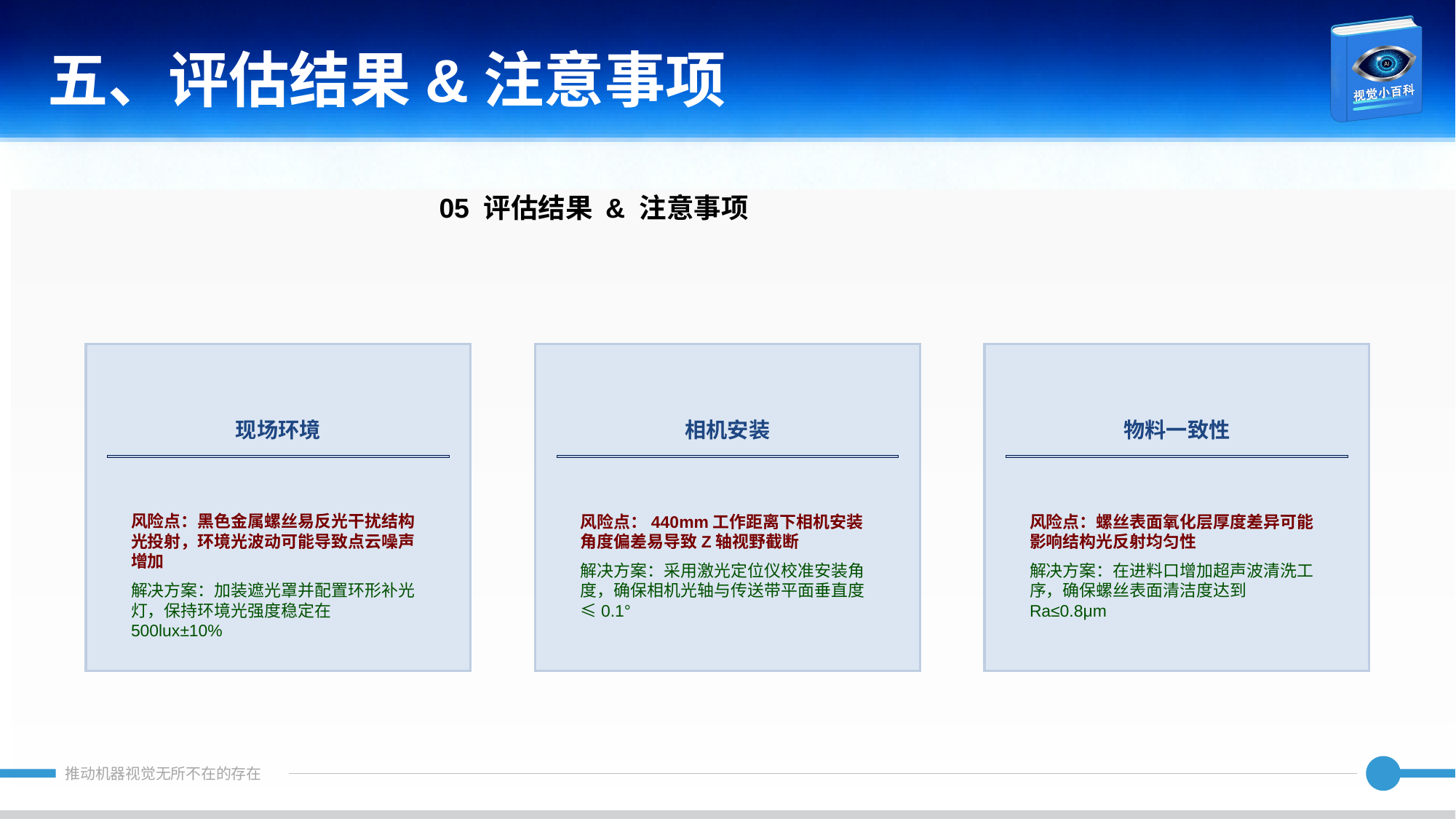

五、评估结果&注意事项

05 评估结果 & 注意事项

现场环境

相机安装

物料一致性

风险点：黑色金属螺丝易反光干扰结构光投射，环境光波动可能导致点云噪声增加
解决方案：加装遮光罩并配置环形补光灯，保持环境光强度稳定在500lux±10%

风险点：440mm工作距离下相机安装角度偏差易导致Z轴视野截断
解决方案：采用激光定位仪校准安装角度，确保相机光轴与传送带平面垂直度≤0.1°

风险点：螺丝表面氧化层厚度差异可能影响结构光反射均匀性
解决方案：在进料口增加超声波清洗工序，确保螺丝表面清洁度达到Ra≤0.8μm
10